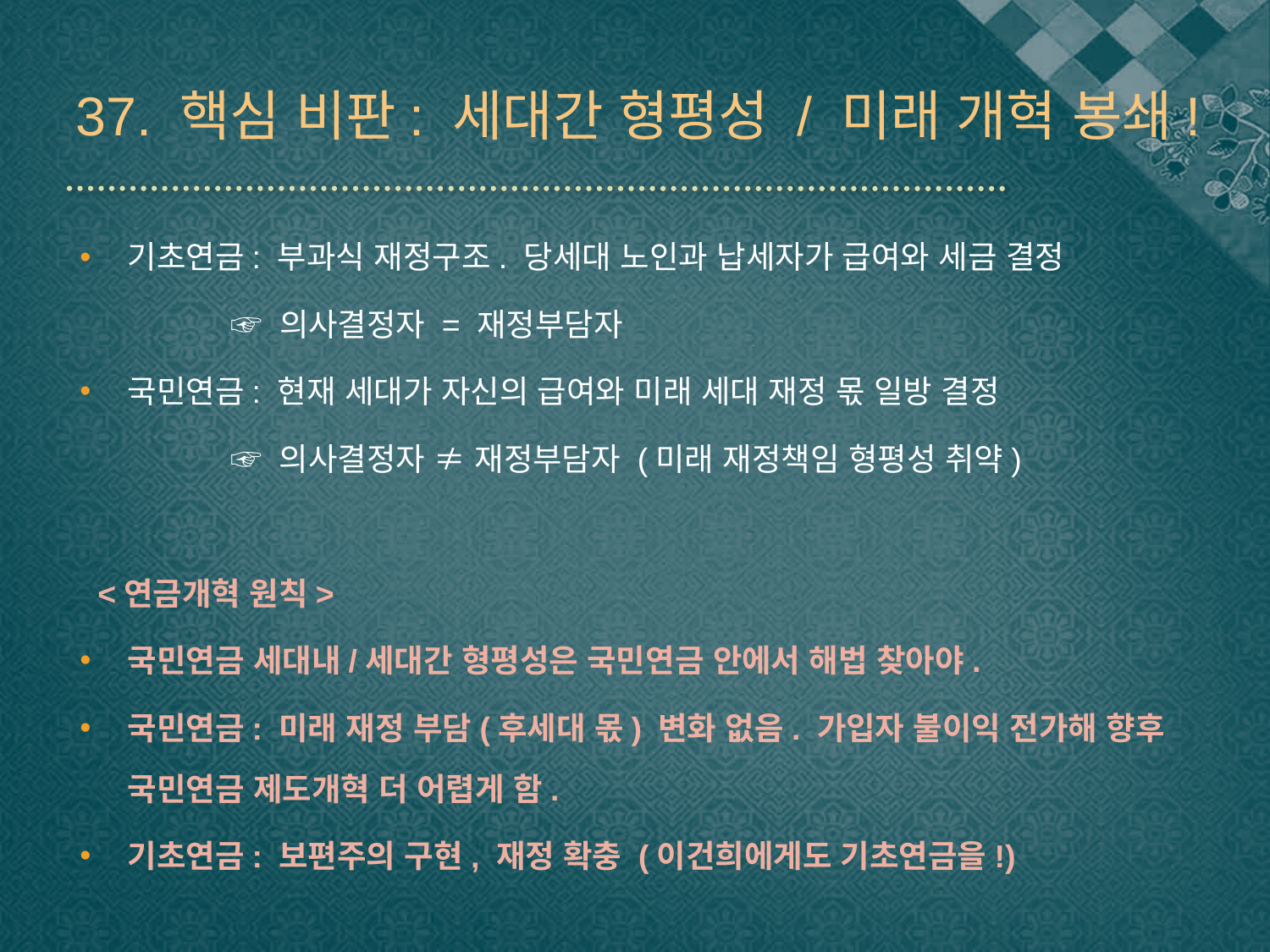

# 37. 핵심 비판: 세대간 형평성 / 미래 개혁 봉쇄!
기초연금: 부과식 재정구조. 당세대 노인과 납세자가 급여와 세금 결정
                 ☞ 의사결정자 = 재정부담자
국민연금: 현재 세대가 자신의 급여와 미래 세대 재정 몫 일방 결정
                 ☞ 의사결정자 ≠ 재정부담자 (미래 재정책임 형평성 취약)

  <연금개혁 원칙>
국민연금 세대내/세대간 형평성은 국민연금 안에서 해법 찾아야.
국민연금: 미래 재정 부담(후세대 몫) 변화 없음. 가입자 불이익 전가해 향후 국민연금 제도개혁 더 어렵게 함.
기초연금: 보편주의 구현, 재정 확충 (이건희에게도 기초연금을!)